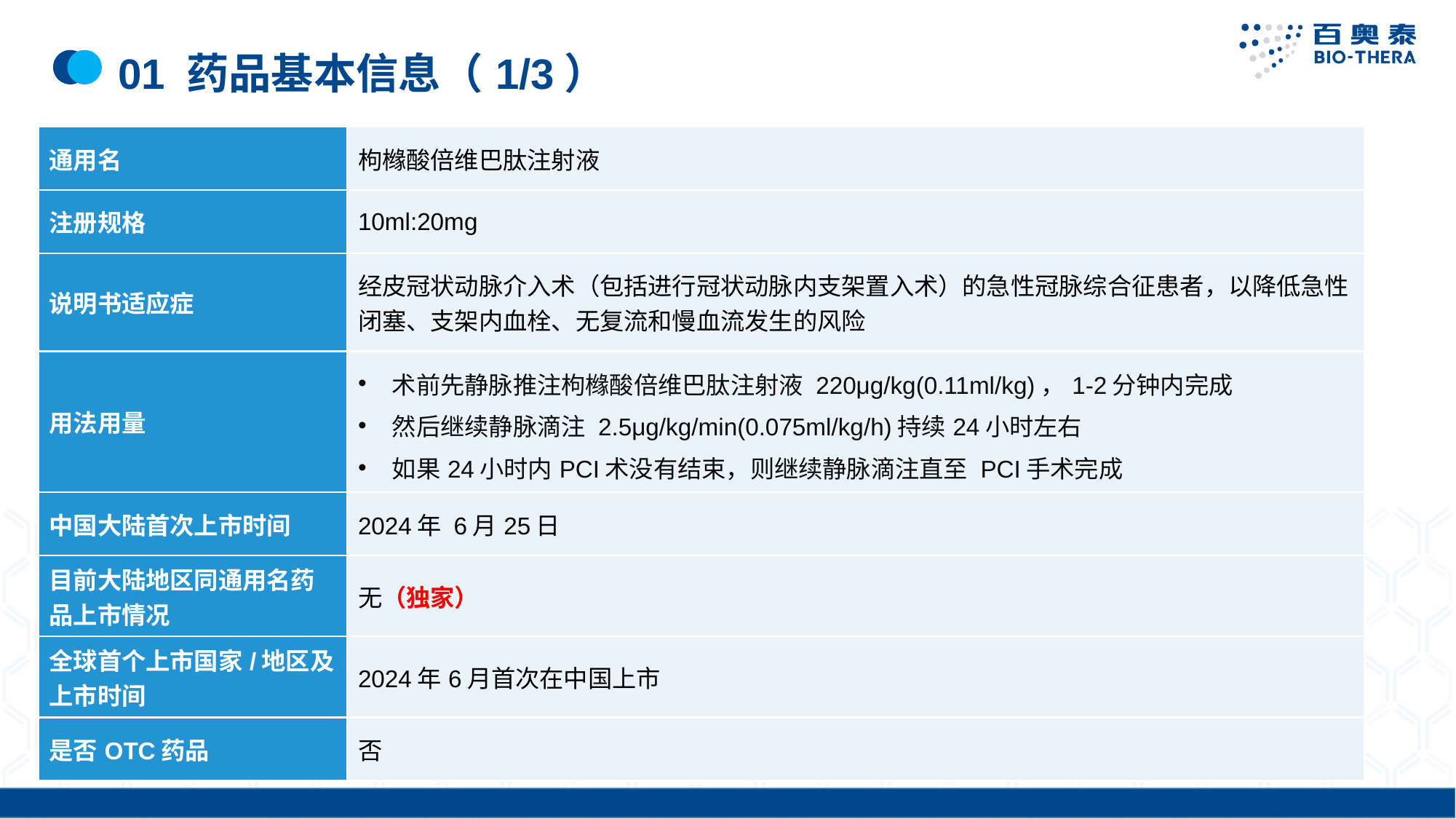

# 01 药品基本信息（1/3）
| 通用名 | 枸橼酸倍维巴肽注射液 |
| --- | --- |
| 注册规格 | 10ml:20mg |
| 说明书适应症 | 经皮冠状动脉介入术（包括进行冠状动脉内支架置入术）的急性冠脉综合征患者，以降低急性闭塞、支架内血栓、无复流和慢血流发生的风险 |
| 用法用量 | 术前先静脉推注枸橼酸倍维巴肽注射液 220μg/kg(0.11ml/kg)，1-2分钟内完成 然后继续静脉滴注 2.5μg/kg/min(0.075ml/kg/h)持续24小时左右 如果24小时内PCI术没有结束，则继续静脉滴注直至 PCI手术完成 |
| 中国大陆首次上市时间 | 2024年 6月25日 |
| 目前大陆地区同通用名药品上市情况 | 无（独家） |
| 全球首个上市国家/地区及上市时间 | 2024年6月首次在中国上市 |
| 是否OTC药品 | 否 |